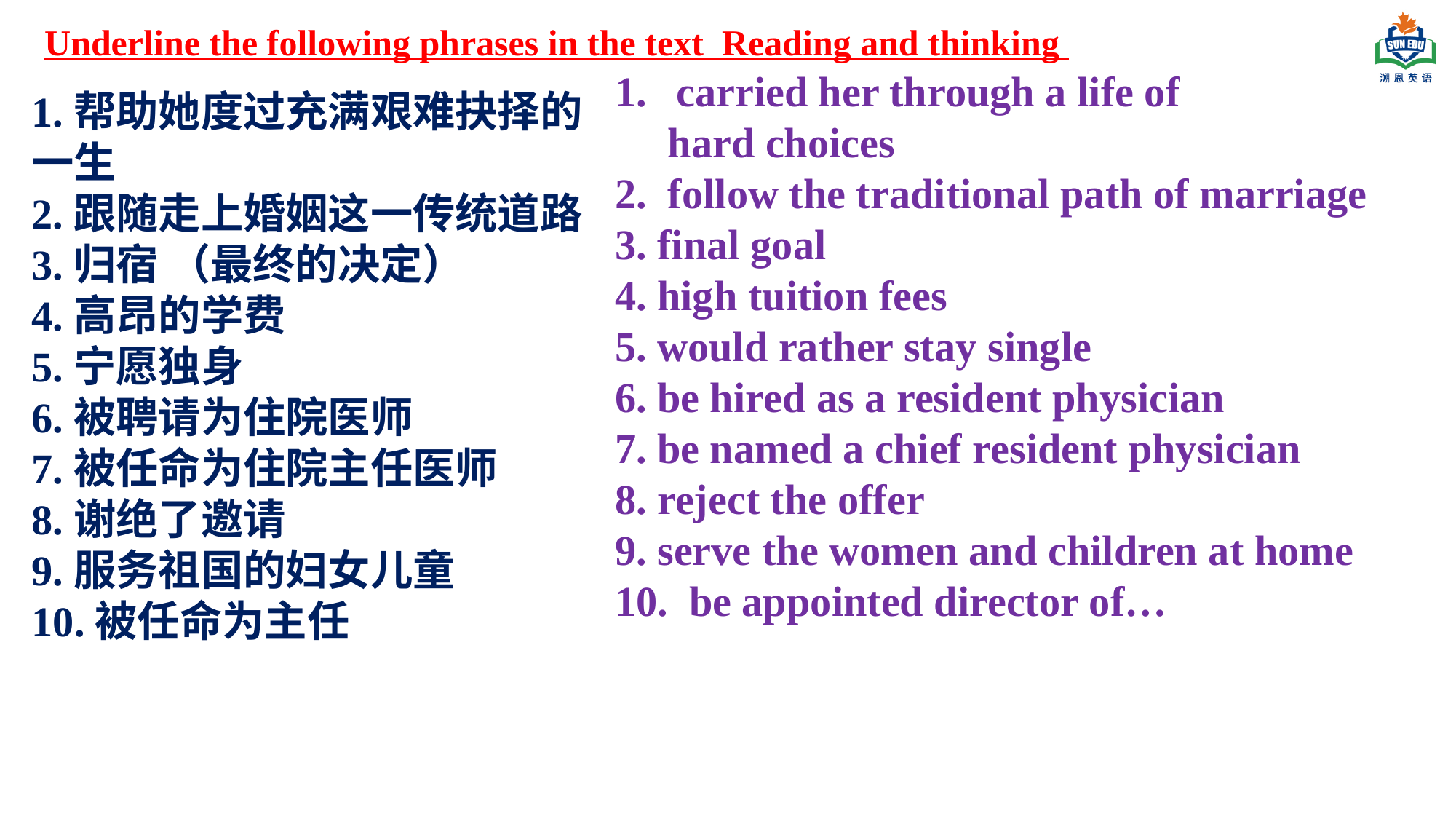

Underline the following phrases in the text  Reading and thinking
carried her through a life of
     hard choices
2.  follow the traditional path of marriage
3. final goal
4. high tuition fees
5. would rather stay single
6. be hired as a resident physician
7. be named a chief resident physician
8. reject the offer
9. serve the women and children at home
10.  be appointed director of…
1.帮助她度过充满艰难抉择的一生
2.跟随走上婚姻这一传统道路
3.归宿 （最终的决定）
4.高昂的学费
5.宁愿独身
6.被聘请为住院医师
7.被任命为住院主任医师
8.谢绝了邀请
9.服务祖国的妇女儿童
10.被任命为主任